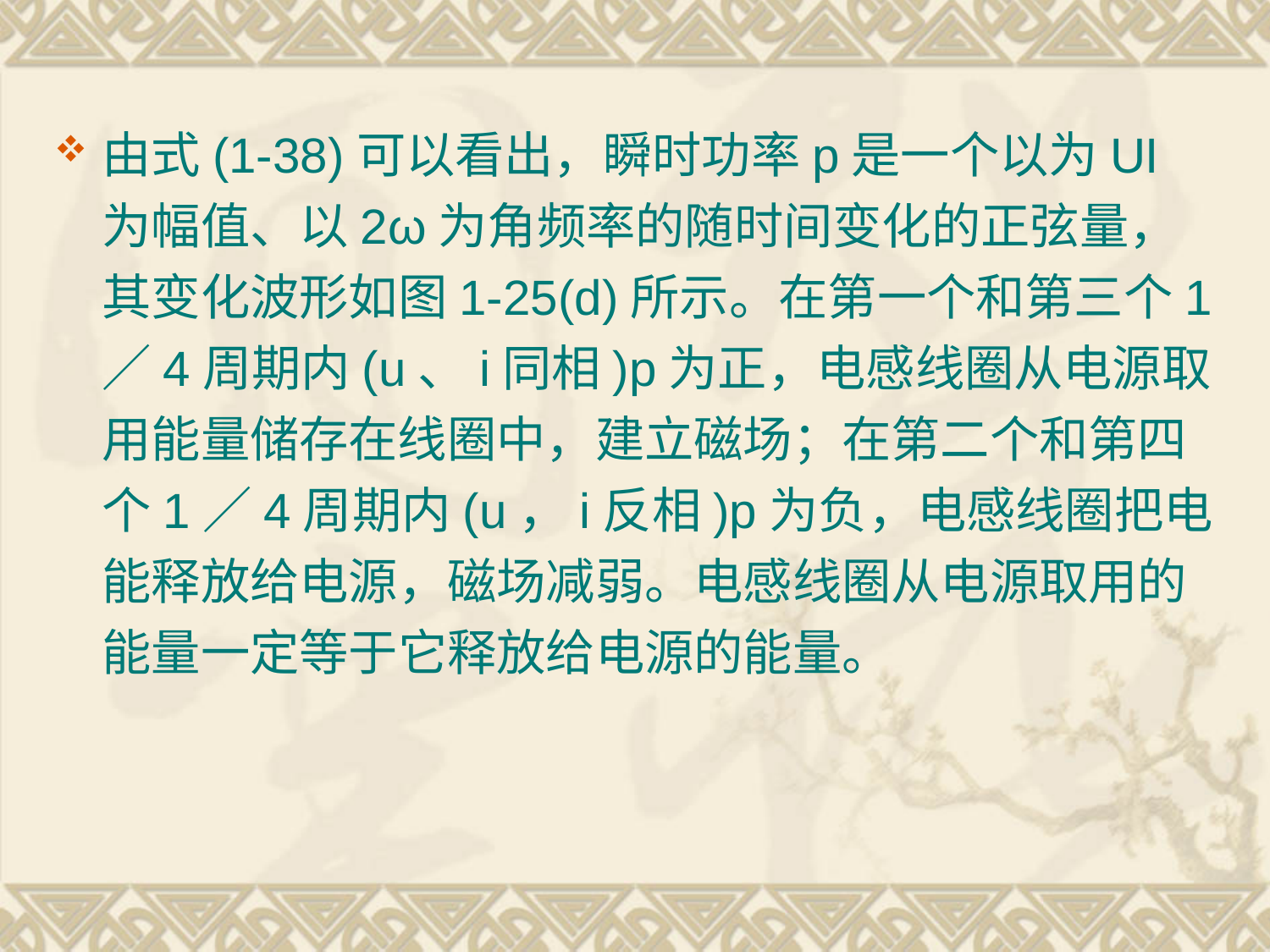

由式(1-38)可以看出，瞬时功率p是一个以为UI为幅值、以2ω为角频率的随时间变化的正弦量，其变化波形如图1-25(d)所示。在第一个和第三个1／4周期内(u、i同相)p为正，电感线圈从电源取用能量储存在线圈中，建立磁场；在第二个和第四个1／4周期内(u，i反相)p为负，电感线圈把电能释放给电源，磁场减弱。电感线圈从电源取用的能量一定等于它释放给电源的能量。